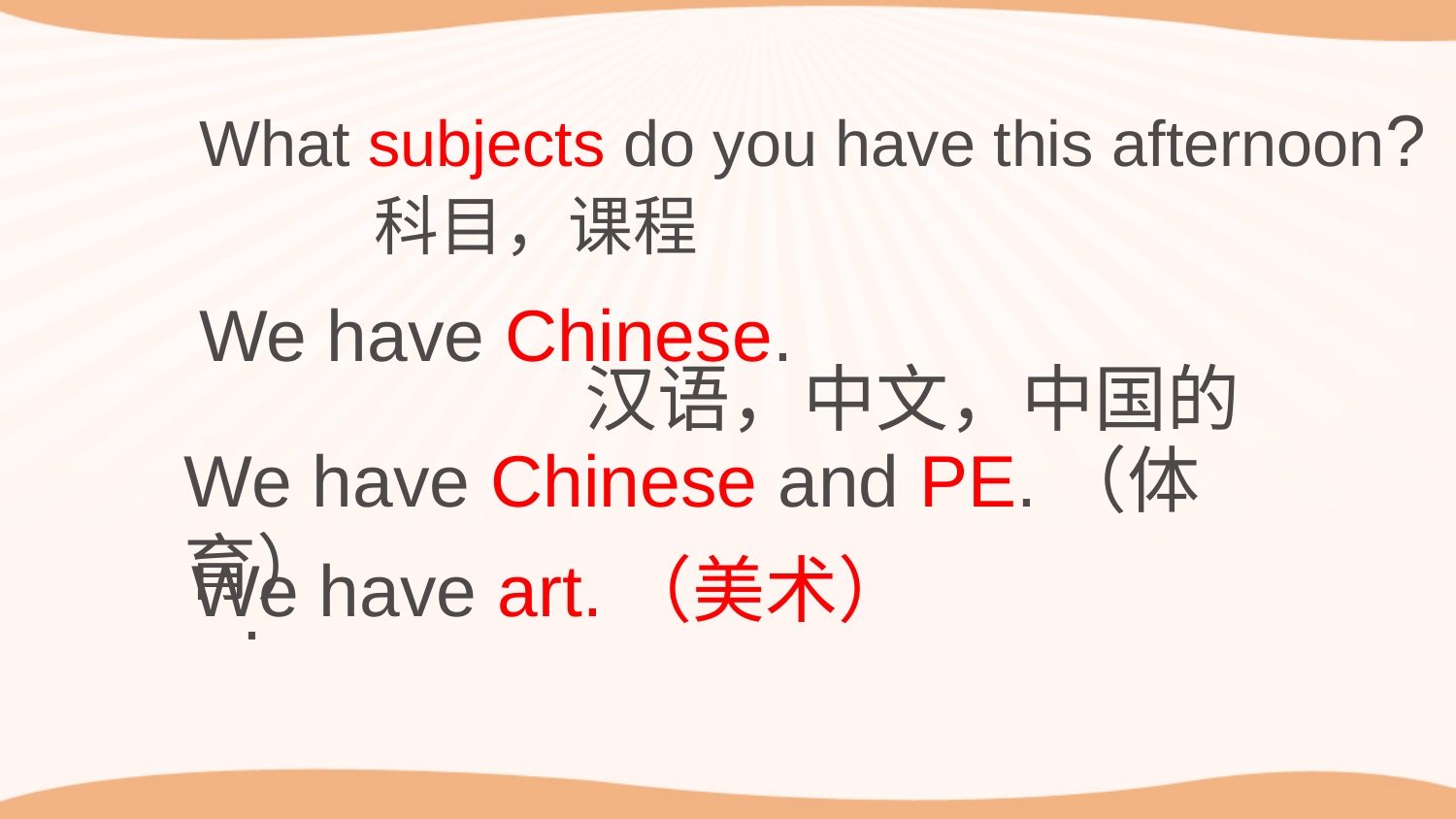

What subjects do you have this afternoon?

科目，课程
We have Chinese.
汉语，中文，中国的
We have Chinese and PE.（体育）

We have art.（美术）
.